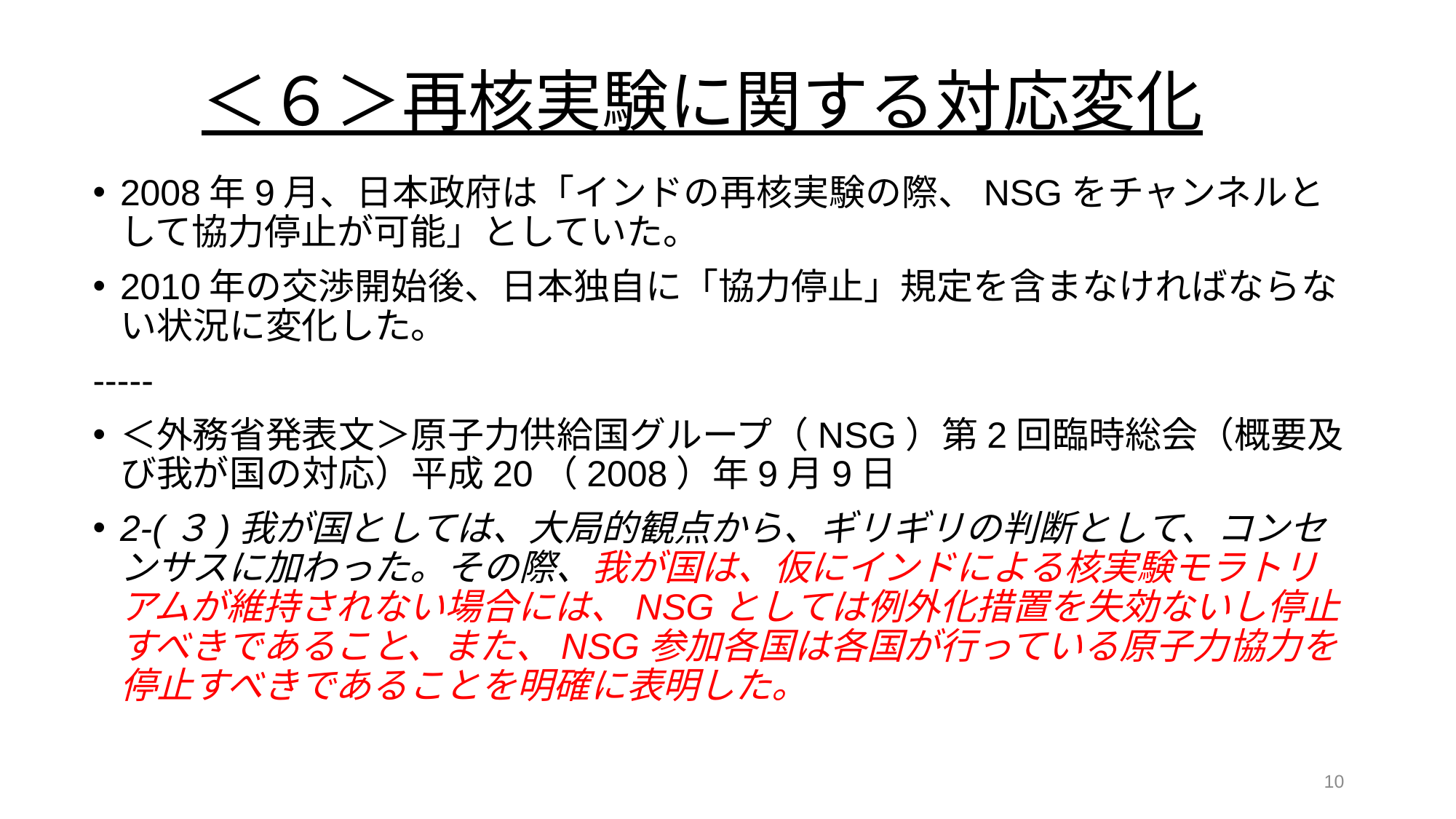

# ＜６＞再核実験に関する対応変化
2008年9月、日本政府は「インドの再核実験の際、NSGをチャンネルとして協力停止が可能」としていた。
2010年の交渉開始後、日本独自に「協力停止」規定を含まなければならない状況に変化した。
-----
＜外務省発表文＞原子力供給国グループ（NSG）第2回臨時総会（概要及び我が国の対応）平成20（2008）年9月9日
2-(３)我が国としては、大局的観点から、ギリギリの判断として、コンセンサスに加わった。その際、我が国は、仮にインドによる核実験モラトリアムが維持されない場合には、NSGとしては例外化措置を失効ないし停止すべきであること、また、NSG参加各国は各国が行っている原子力協力を停止すべきであることを明確に表明した。

10